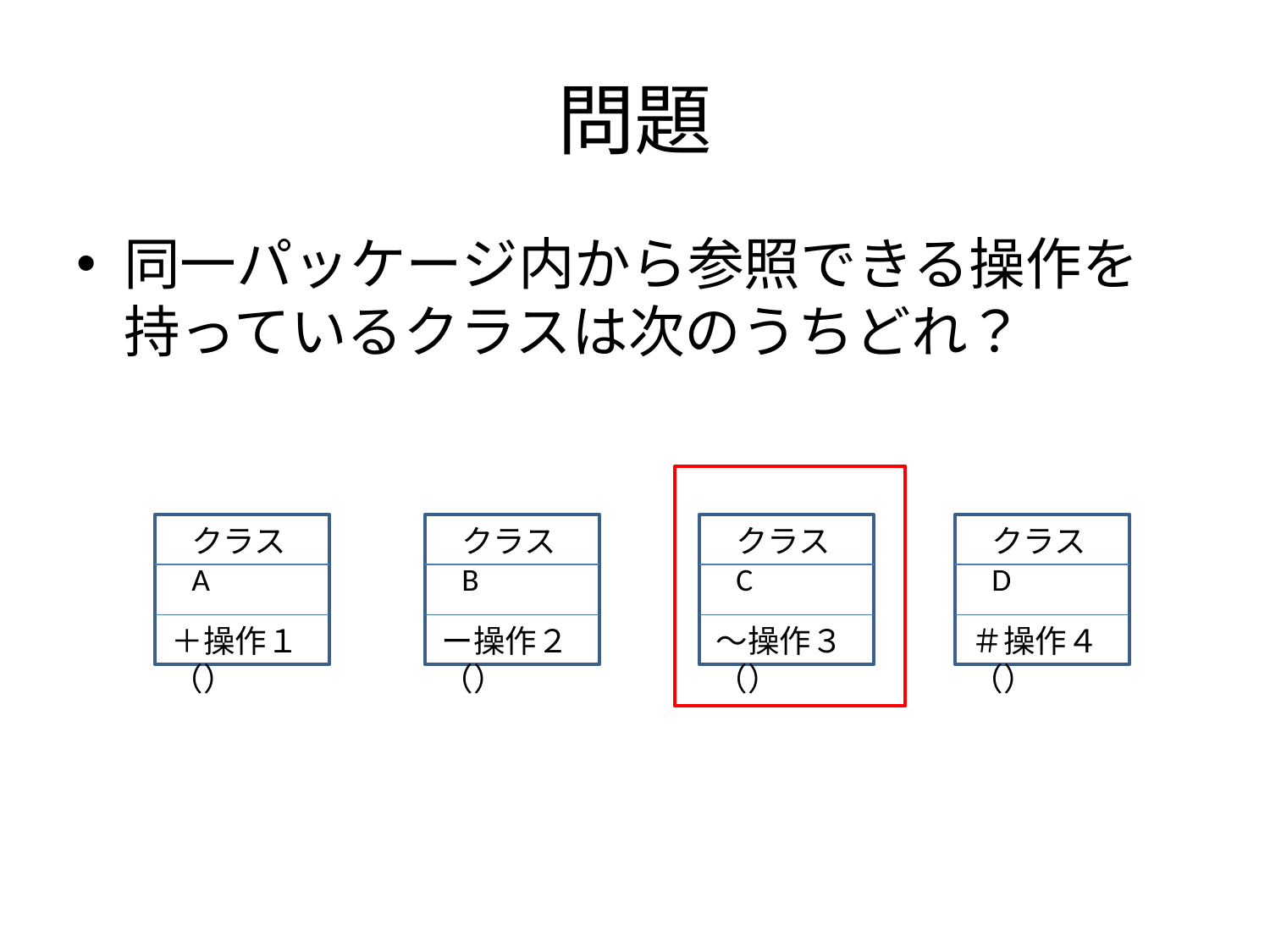

# 問題
同一パッケージ内から参照できる操作を持っているクラスは次のうちどれ？

クラスA

クラスB

クラスC

クラスD
＋操作１（）
ー操作２（）
～操作３（）
＃操作４（）